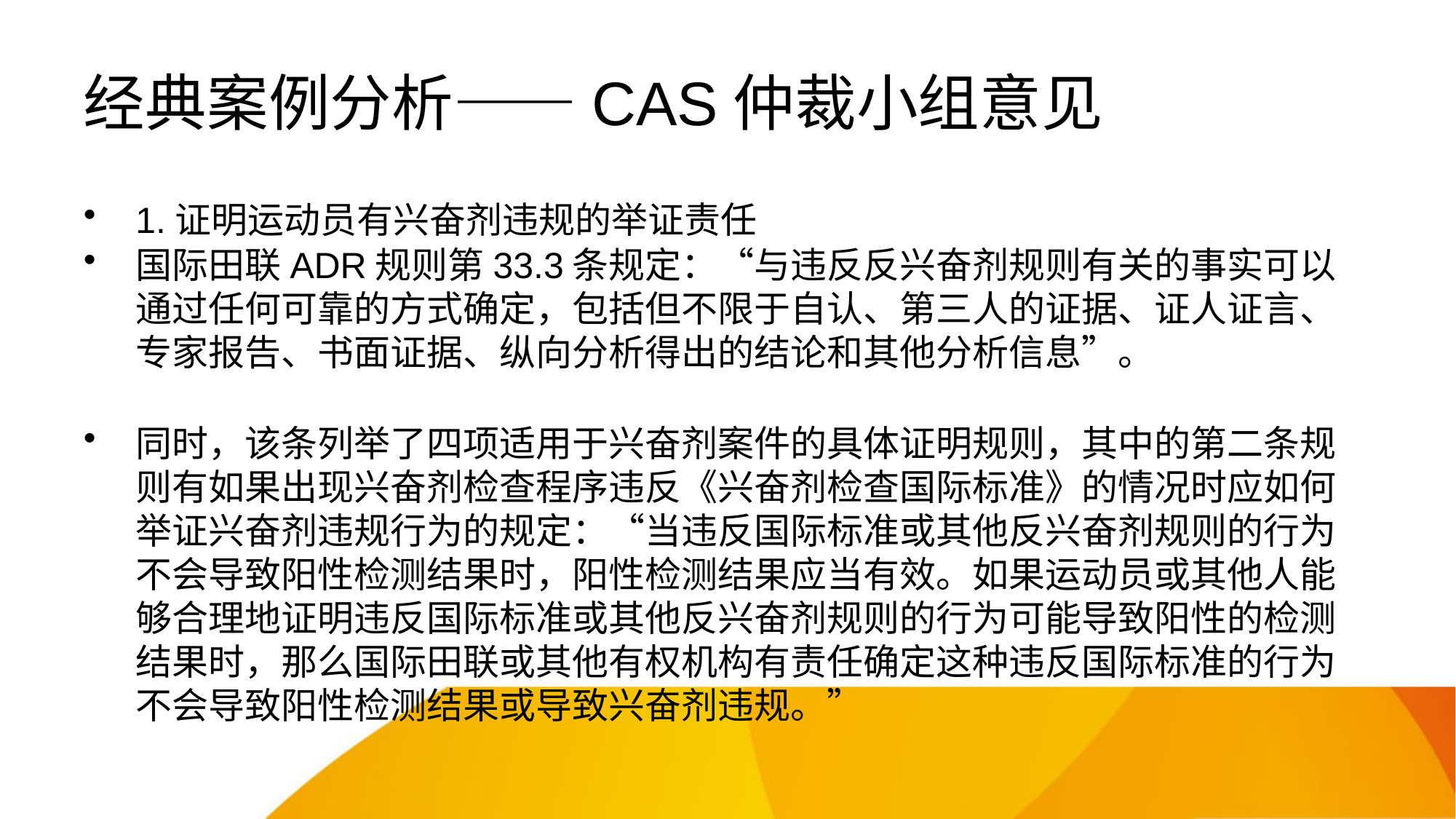

# 经典案例分析——CAS仲裁小组意见
1.证明运动员有兴奋剂违规的举证责任
国际田联ADR规则第33.3条规定：“与违反反兴奋剂规则有关的事实可以通过任何可靠的方式确定，包括但不限于自认、第三人的证据、证人证言、专家报告、书面证据、纵向分析得出的结论和其他分析信息”。

同时，该条列举了四项适用于兴奋剂案件的具体证明规则，其中的第二条规则有如果出现兴奋剂检查程序违反《兴奋剂检查国际标准》的情况时应如何举证兴奋剂违规行为的规定：“当违反国际标准或其他反兴奋剂规则的行为不会导致阳性检测结果时，阳性检测结果应当有效。如果运动员或其他人能够合理地证明违反国际标准或其他反兴奋剂规则的行为可能导致阳性的检测结果时，那么国际田联或其他有权机构有责任确定这种违反国际标准的行为不会导致阳性检测结果或导致兴奋剂违规。”